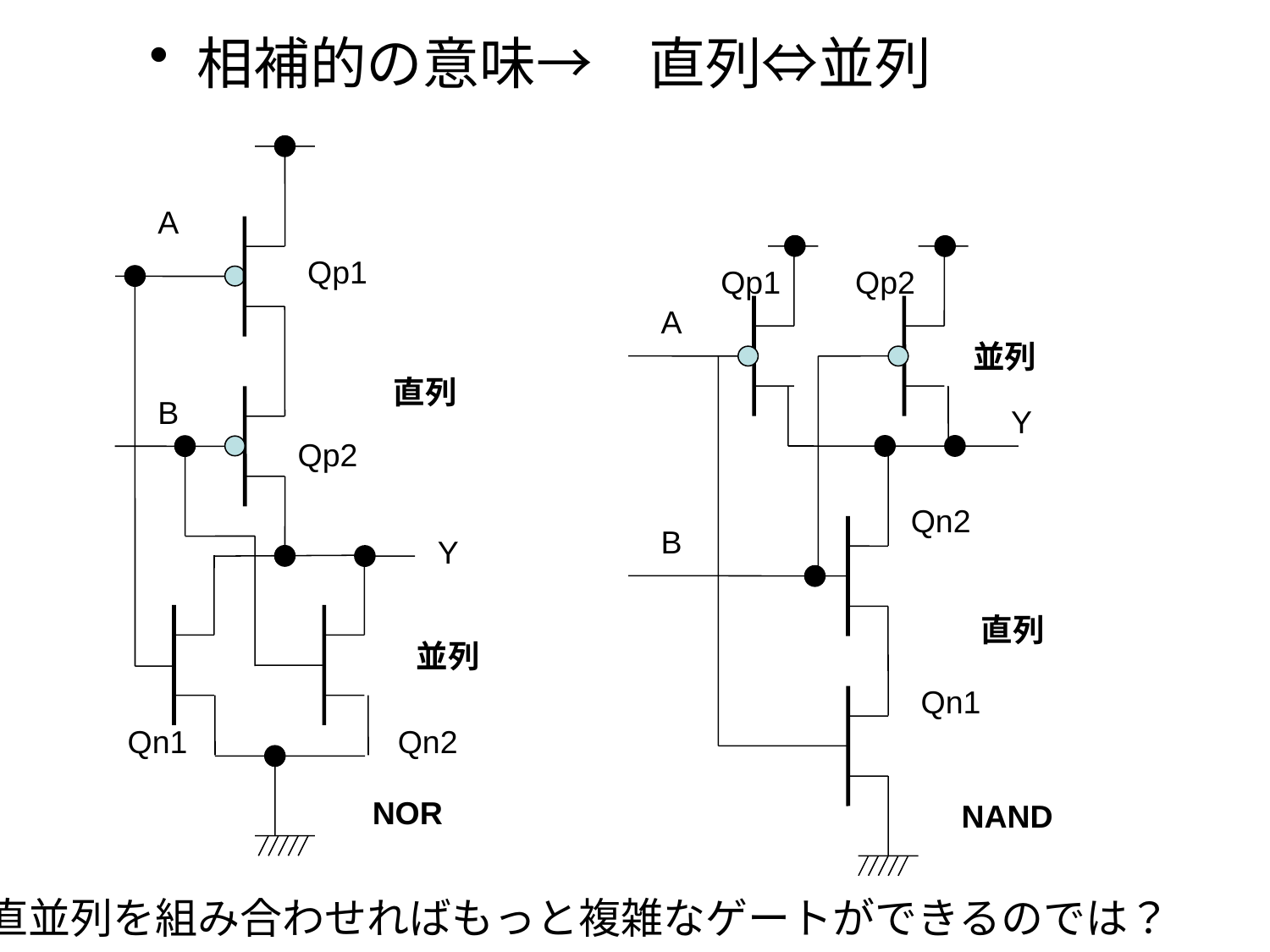

相補的の意味→　直列⇔並列

A

Qp1

Qp1
Qp2

A

並列

直列

B

Y

Qp2

Qn2
B

Y

直列

並列

Qn1

Qn1
Qn2

NOR
NAND

直並列を組み合わせればもっと複雑なゲートができるのでは？